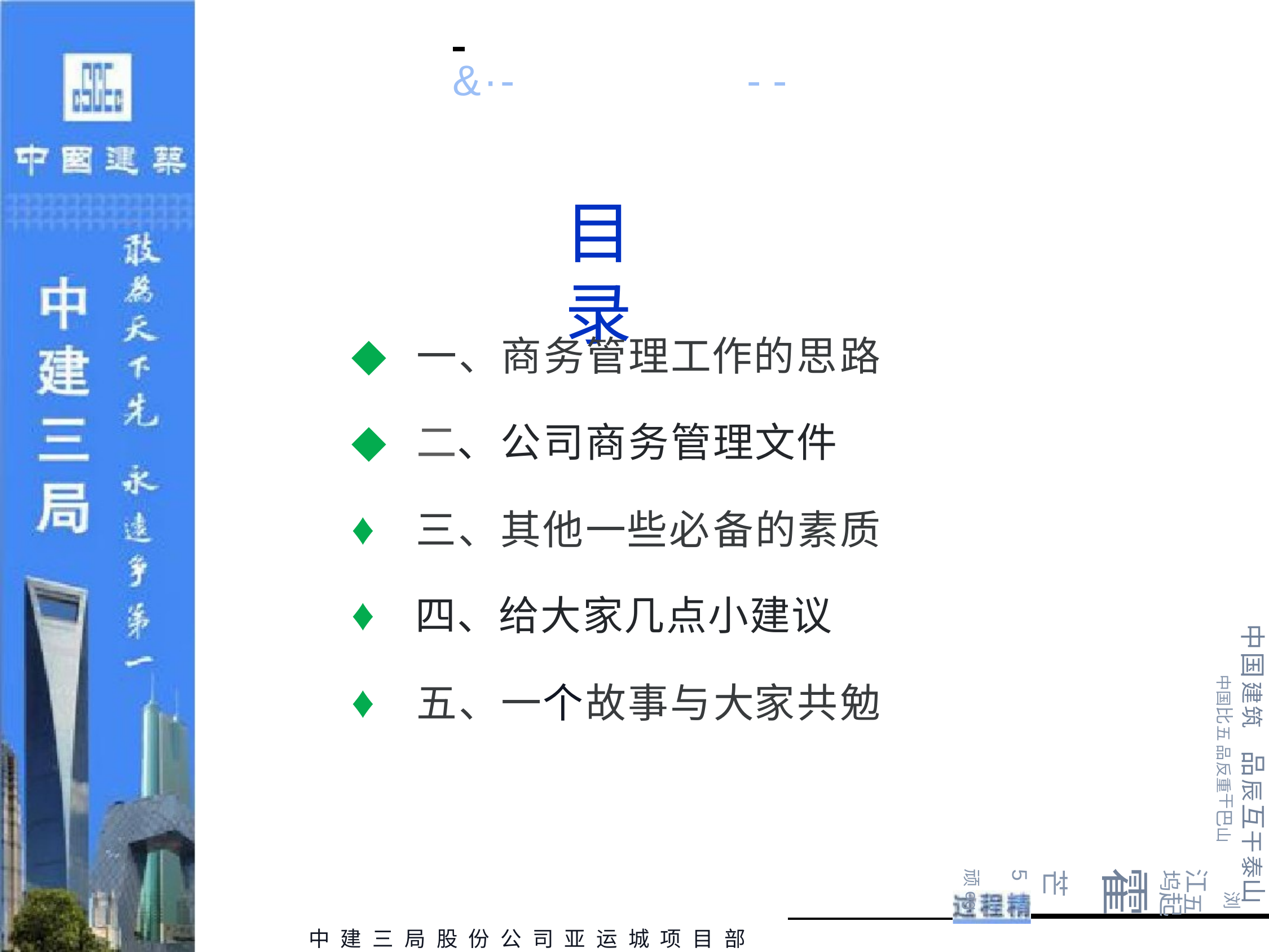

&·-	- -
# 目录
一、商务管理工作的思路
二、公司商务管理文件
♦
♦
♦
三、其他一些必备的素质
四、给大家几点小建议
中国建筑
中国比五 品反重干巴山
五、一个故事与大家共勉
品辰互干泰山
浏
江五
坞起
霍
芒5
顽og

中建三局股份公司亚运城项目部